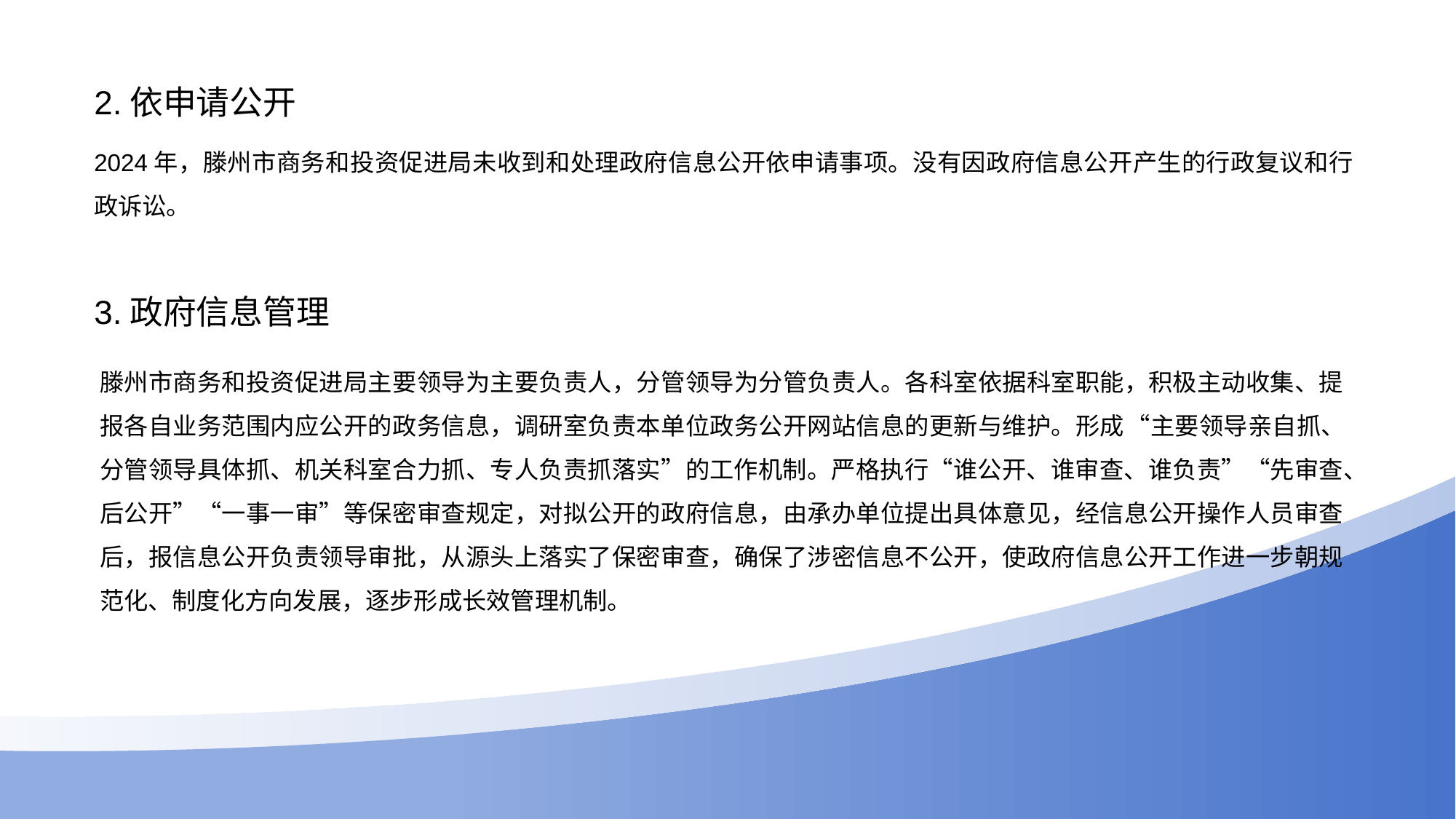

2.依申请公开
2024年，滕州市商务和投资促进局未收到和处理政府信息公开依申请事项。没有因政府信息公开产生的行政复议和行政诉讼。
3.政府信息管理
滕州市商务和投资促进局主要领导为主要负责人，分管领导为分管负责人。各科室依据科室职能，积极主动收集、提报各自业务范围内应公开的政务信息，调研室负责本单位政务公开网站信息的更新与维护。形成“主要领导亲自抓、分管领导具体抓、机关科室合力抓、专人负责抓落实”的工作机制。严格执行“谁公开、谁审查、谁负责”“先审查、后公开”“一事一审”等保密审查规定，对拟公开的政府信息，由承办单位提出具体意见，经信息公开操作人员审查后，报信息公开负责领导审批，从源头上落实了保密审查，确保了涉密信息不公开，使政府信息公开工作进一步朝规范化、制度化方向发展，逐步形成长效管理机制。